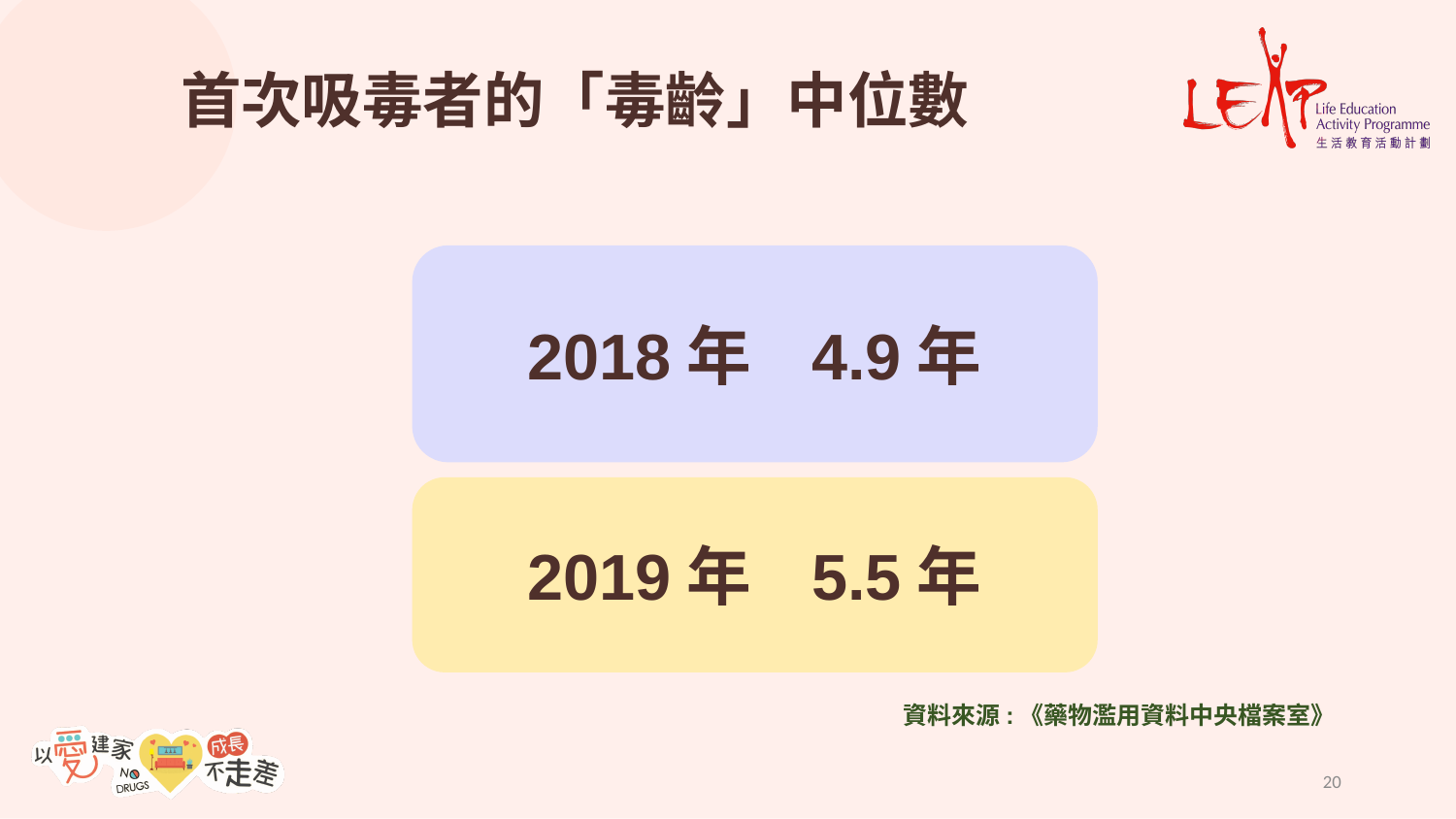

首次吸毒者的「毒齡」中位數
2018年   4.9年
2019年   5.5年
資料來源:《藥物濫用資料中央檔案室》
20